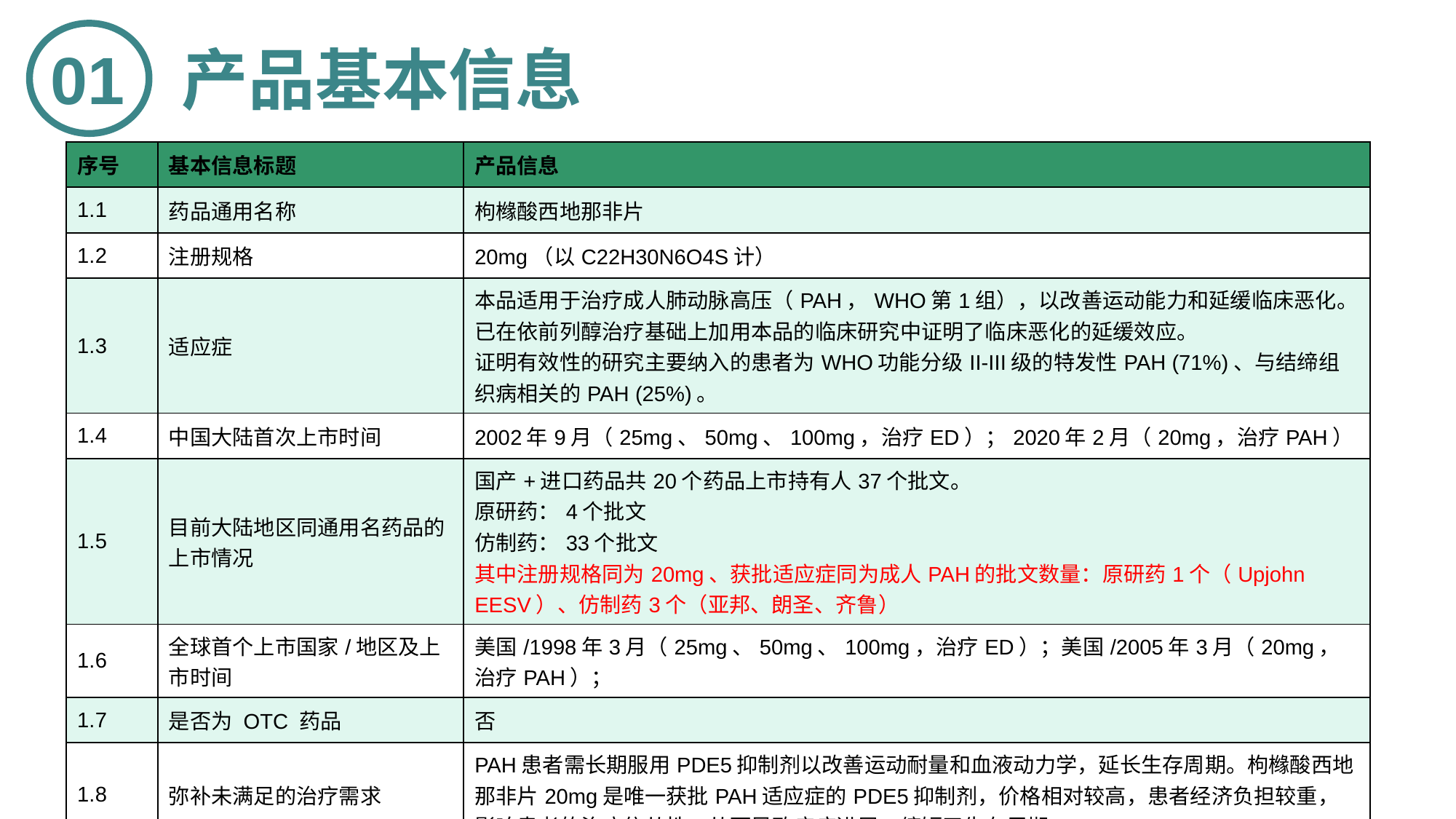

01
产品基本信息

| 序号 | 基本信息标题 | 产品信息 |
| --- | --- | --- |
| 1.1 | 药品通用名称 | 枸橼酸西地那非片 |
| 1.2 | 注册规格 | 20mg（以C22H30N6O4S计） |
| 1.3 | 适应症 | 本品适用于治疗成人肺动脉高压（PAH，WHO第1组），以改善运动能力和延缓临床恶化。已在依前列醇治疗基础上加用本品的临床研究中证明了临床恶化的延缓效应。 证明有效性的研究主要纳入的患者为WHO功能分级II-III级的特发性PAH (71%)、与结缔组织病相关的PAH (25%)。 |
| 1.4 | 中国大陆首次上市时间 | 2002年9月（25mg、50mg、100mg，治疗ED）；2020年2月（20mg，治疗PAH） |
| 1.5 | 目前大陆地区同通用名药品的上市情况 | 国产+进口药品共20个药品上市持有人37个批文。 原研药：4个批文 仿制药：33个批文 其中注册规格同为20mg、获批适应症同为成人PAH的批文数量：原研药1个（Upjohn EESV）、仿制药3个（亚邦、朗圣、齐鲁） |
| 1.6 | 全球首个上市国家/地区及上市时间 | 美国/1998年3月（25mg、50mg、100mg，治疗ED）；美国/2005年3月（20mg，治疗PAH）； |
| 1.7 | 是否为 OTC 药品 | 否 |
| 1.8 | 弥补未满足的治疗需求 | PAH患者需长期服用PDE5抑制剂以改善运动耐量和血液动力学，延长生存周期。枸橼酸西地那非片20mg是唯一获批PAH适应症的PDE5抑制剂，价格相对较高，患者经济负担较重，影响患者的治疗依从性，从而导致疾病进展，缩短了生存周期。 |